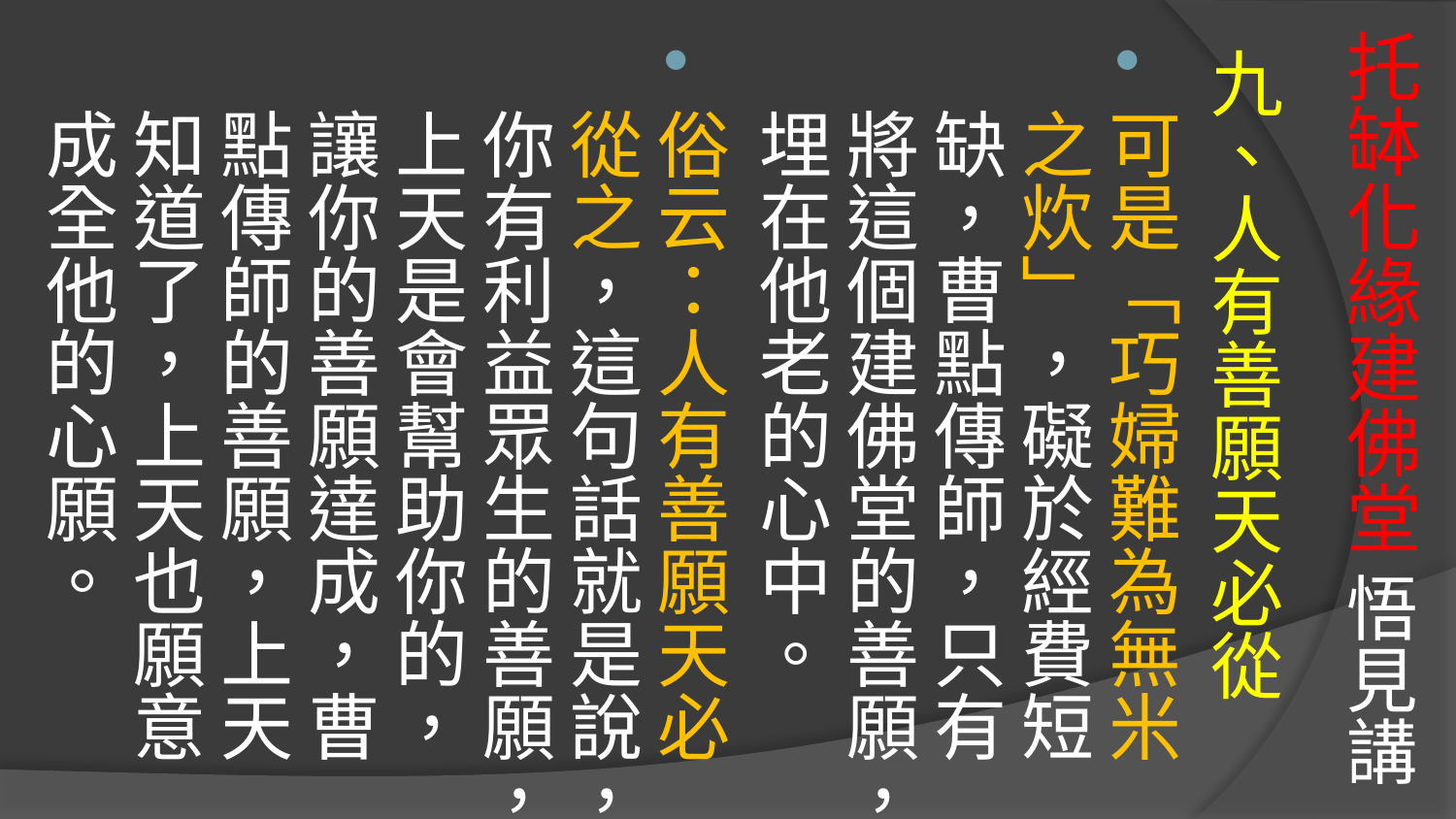

# 托缽化緣建佛堂 悟見講
九、人有善願天必從
可是「巧婦難為無米之炊」，礙於經費短缺，曹點傳師，只有將這個建佛堂的善願，埋在他老的心中。
俗云：人有善願天必從之，這句話就是說，你有利益眾生的善願，上天是會幫助你的，讓你的善願達成，曹點傳師的善願，上天知道了，上天也願意成全他的心願。